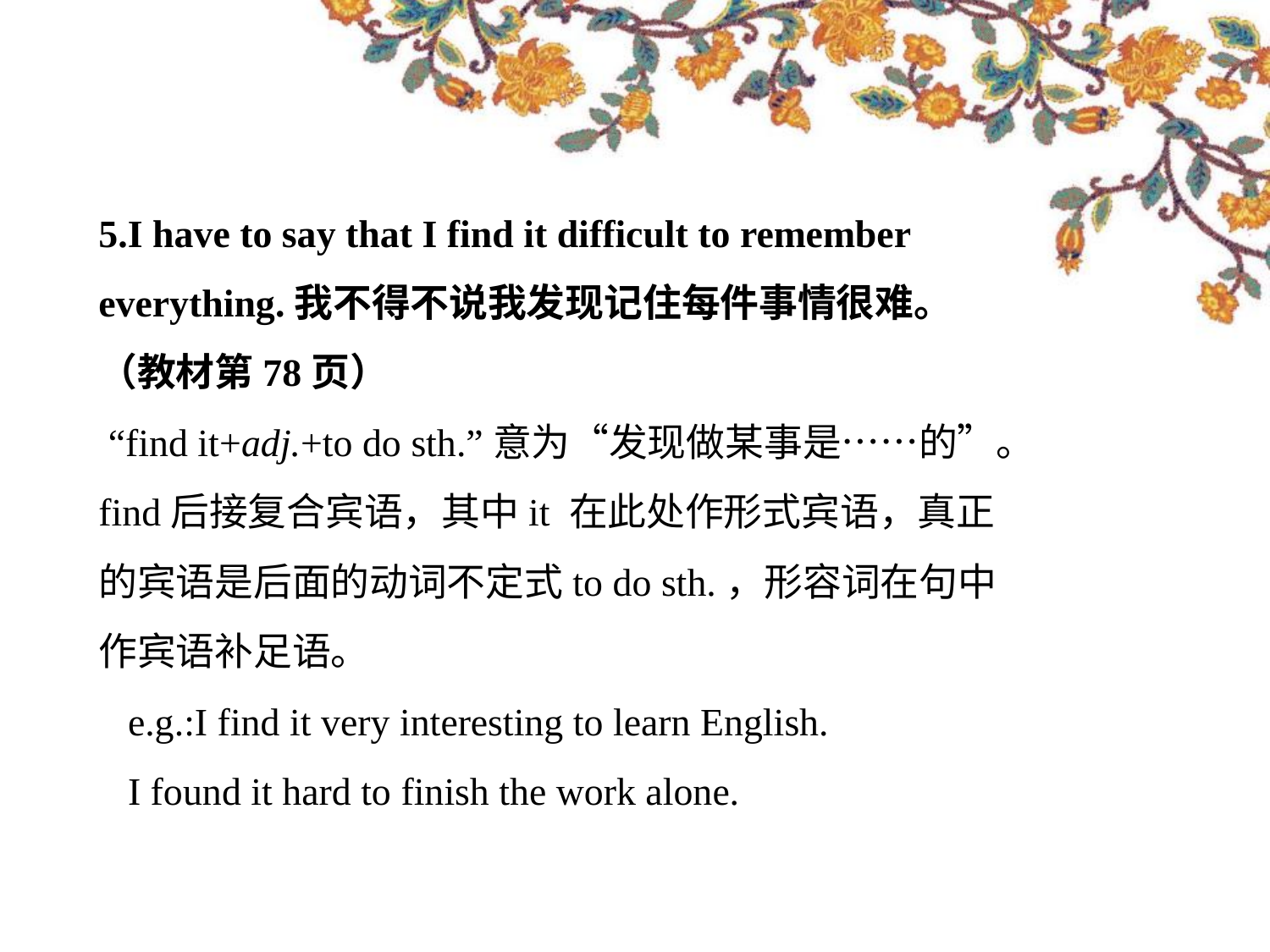

5.I have to say that I find it difficult to remember everything.我不得不说我发现记住每件事情很难。（教材第78页）
 “find it+adj.+to do sth.”意为“发现做某事是……的”。find后接复合宾语，其中it 在此处作形式宾语，真正的宾语是后面的动词不定式to do sth.，形容词在句中作宾语补足语。
   e.g.:I find it very interesting to learn English.
   I found it hard to finish the work alone.